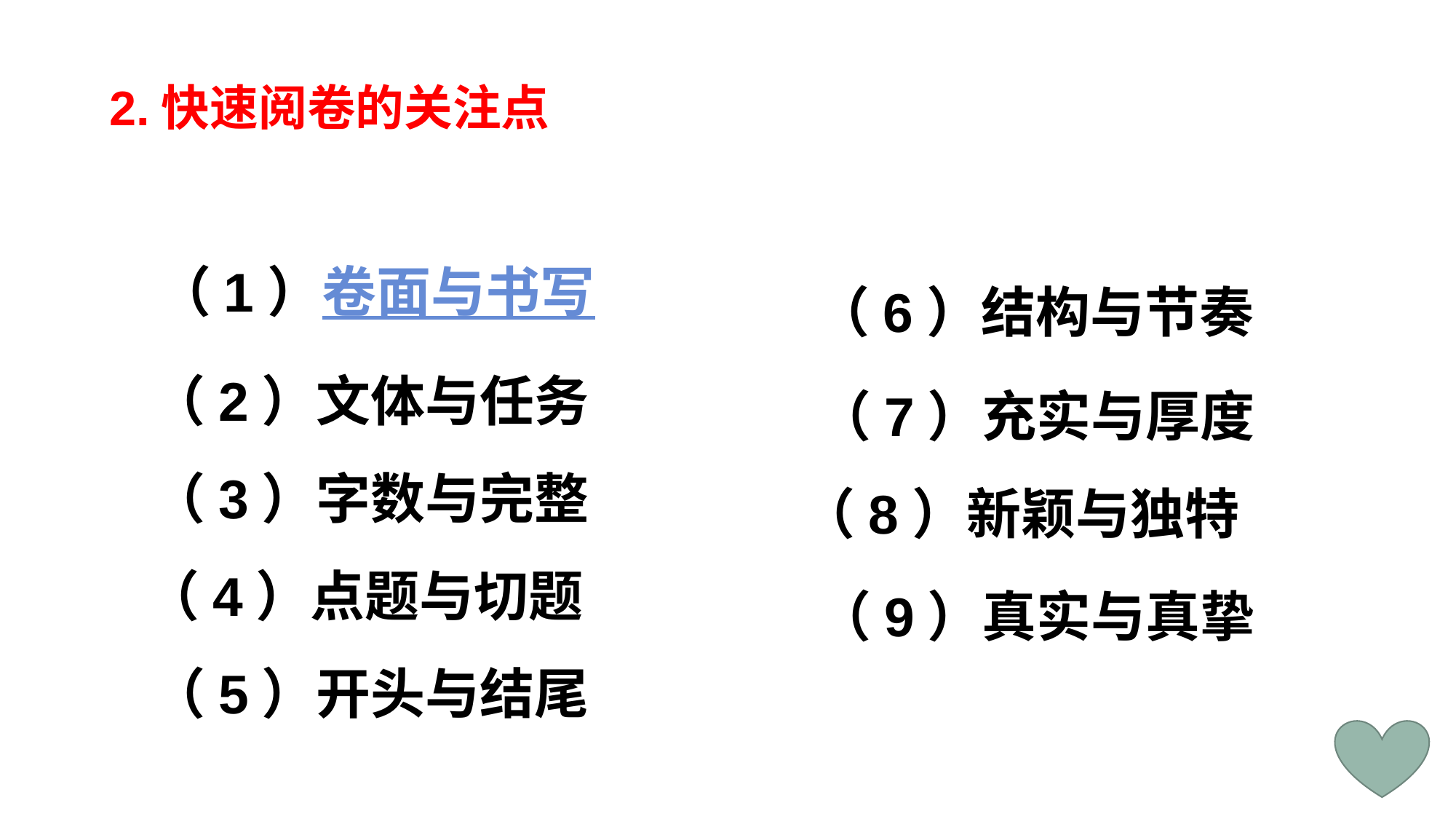

2.快速阅卷的关注点
（1）卷面与书写
（6）结构与节奏
（2）文体与任务
（7）充实与厚度
（3）字数与完整
（8）新颖与独特
（4）点题与切题
（9）真实与真挚
（5）开头与结尾